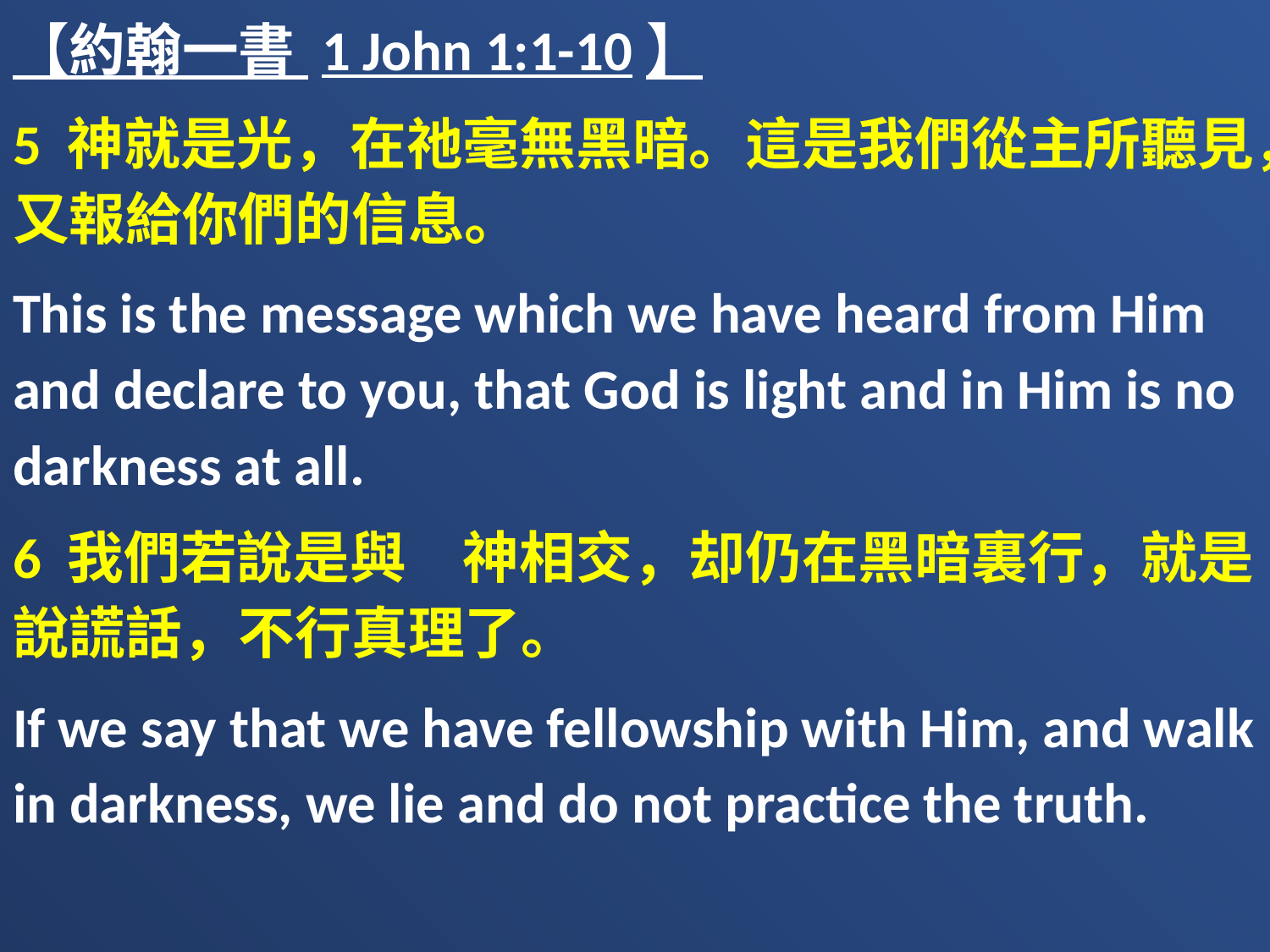

【約翰一書 1 John 1:1-10】
5 神就是光，在祂毫無黑暗。這是我們從主所聽見，又報給你們的信息。
This is the message which we have heard from Him and declare to you, that God is light and in Him is no darkness at all.
6 我們若說是與　神相交，却仍在黑暗裏行，就是說謊話，不行真理了。
If we say that we have fellowship with Him, and walk in darkness, we lie and do not practice the truth.